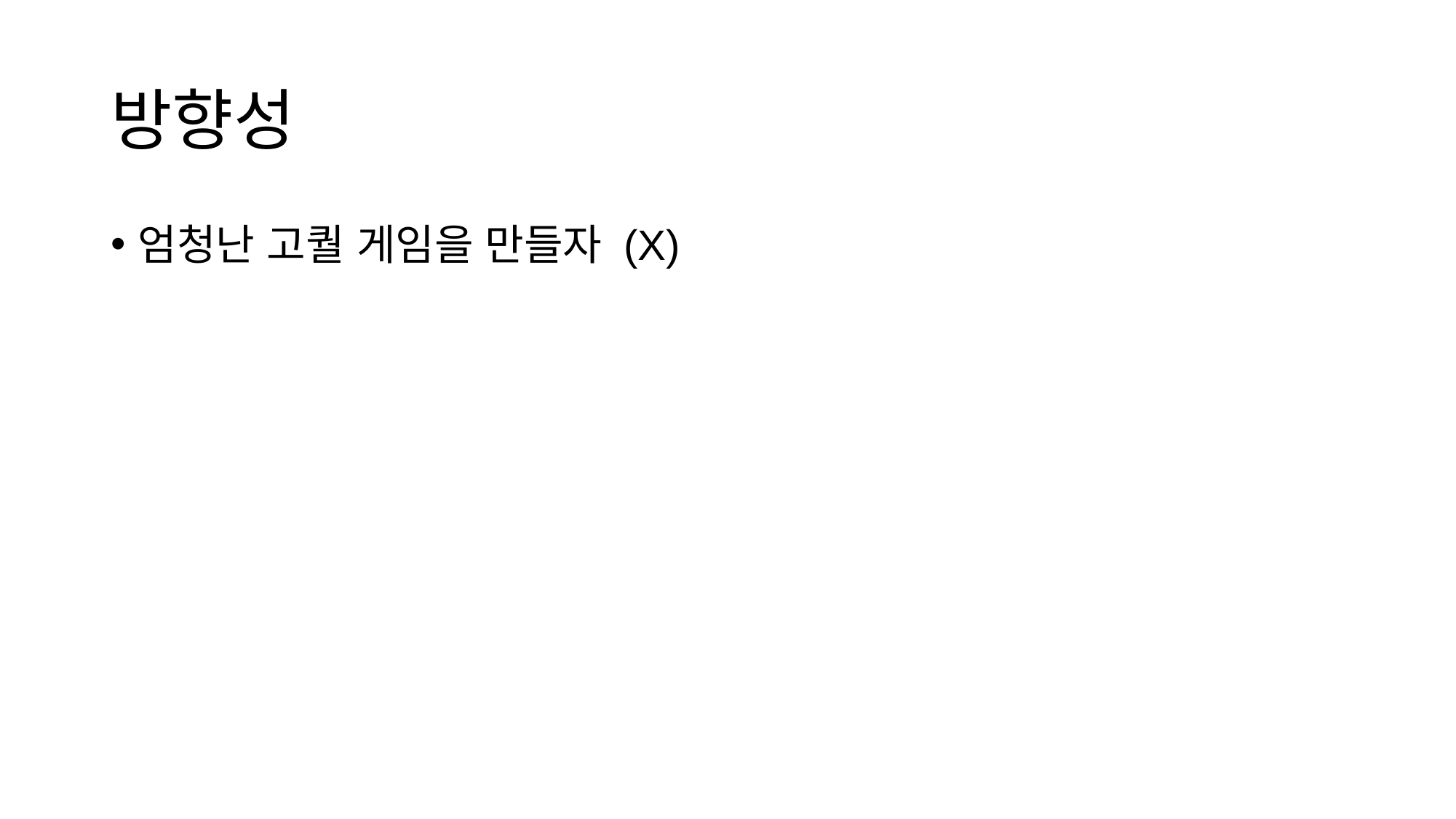

# 방향성
엄청난 고퀄 게임을 만들자 (X)